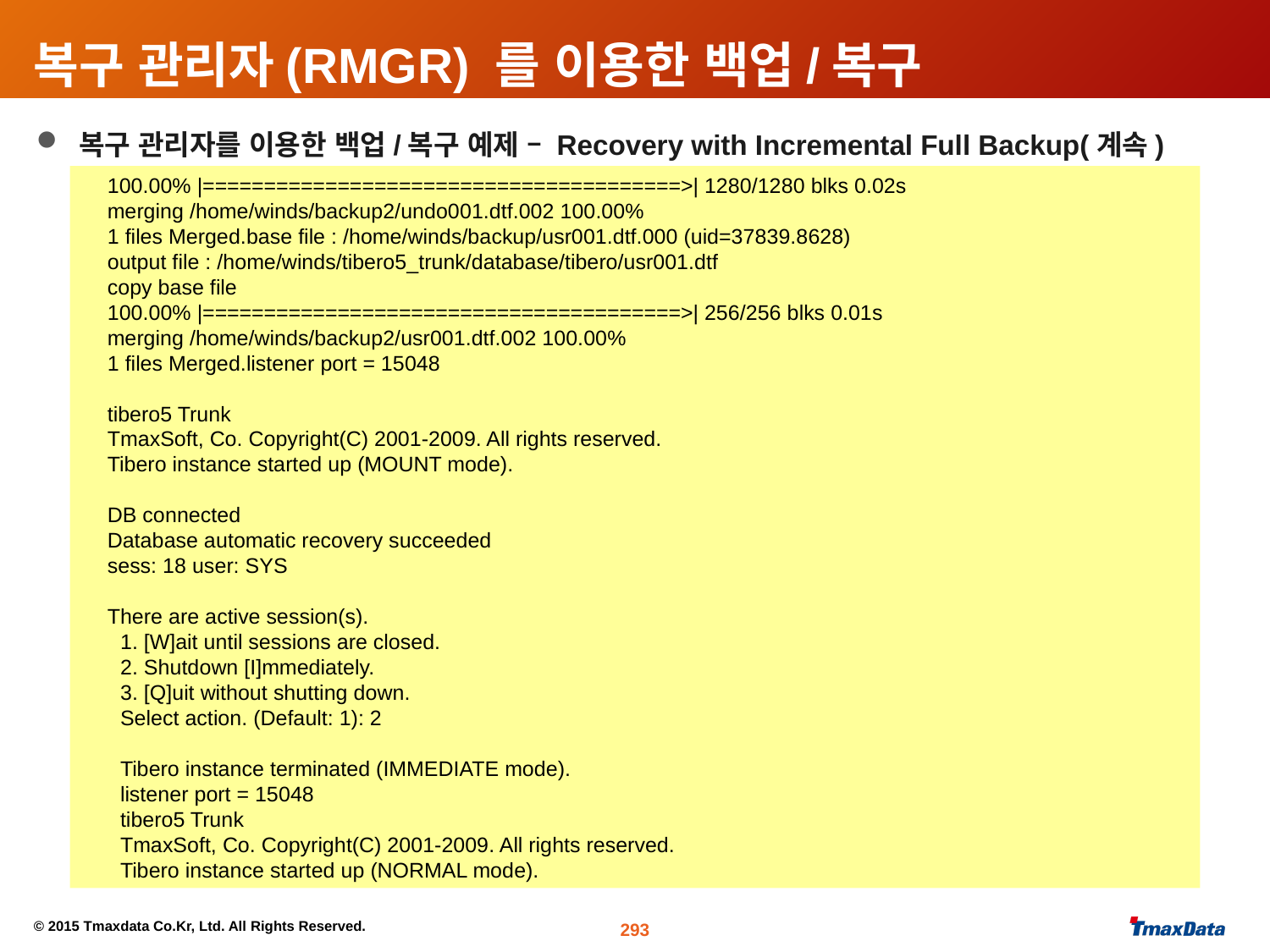

# 복구 관리자(RMGR) 를 이용한 백업/복구
 복구 관리자를 이용한 백업/복구 예제 – Recovery with Incremental Full Backup(계속)
100.00% |=======================================>| 1280/1280 blks 0.02s
merging /home/winds/backup2/undo001.dtf.002 100.00%
1 files Merged.base file : /home/winds/backup/usr001.dtf.000 (uid=37839.8628)
output file : /home/winds/tibero5_trunk/database/tibero/usr001.dtf
copy base file
100.00% |=======================================>| 256/256 blks 0.01s
merging /home/winds/backup2/usr001.dtf.002 100.00%
1 files Merged.listener port = 15048

tibero5 Trunk
TmaxSoft, Co. Copyright(C) 2001-2009. All rights reserved.
Tibero instance started up (MOUNT mode).

DB connected
Database automatic recovery succeeded
sess: 18 user: SYS

There are active session(s).
1. [W]ait until sessions are closed.
2. Shutdown [I]mmediately.
3. [Q]uit without shutting down.
Select action. (Default: 1): 2

Tibero instance terminated (IMMEDIATE mode).
listener port = 15048
tibero5 Trunk
TmaxSoft, Co. Copyright(C) 2001-2009. All rights reserved.
Tibero instance started up (NORMAL mode).